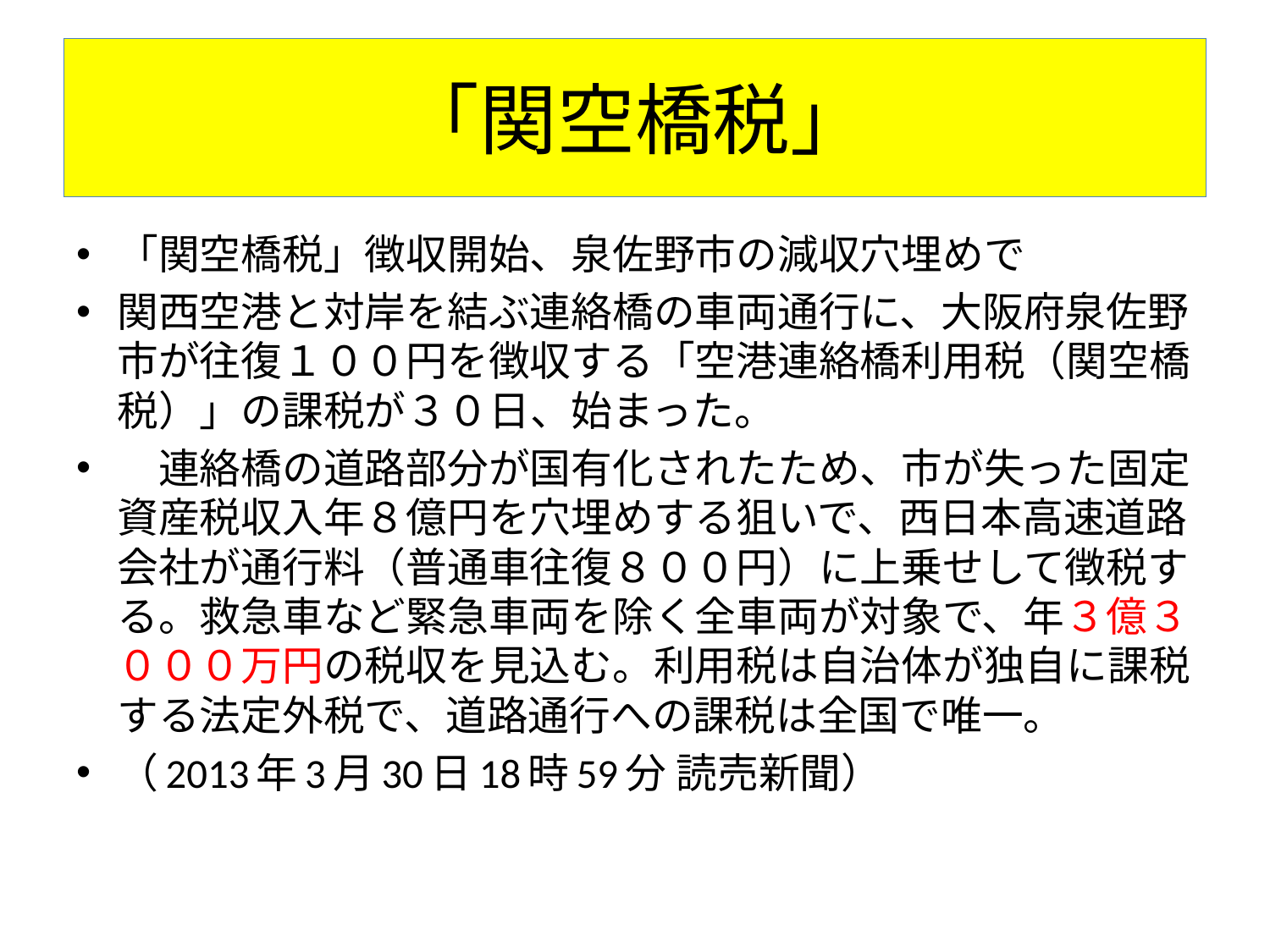

# 「関空橋税」
「関空橋税」徴収開始、泉佐野市の減収穴埋めで
関西空港と対岸を結ぶ連絡橋の車両通行に、大阪府泉佐野市が往復１００円を徴収する「空港連絡橋利用税（関空橋税）」の課税が３０日、始まった。
　連絡橋の道路部分が国有化されたため、市が失った固定資産税収入年８億円を穴埋めする狙いで、西日本高速道路会社が通行料（普通車往復８００円）に上乗せして徴税する。救急車など緊急車両を除く全車両が対象で、年３億３０００万円の税収を見込む。利用税は自治体が独自に課税する法定外税で、道路通行への課税は全国で唯一。
（2013年3月30日18時59分 読売新聞）